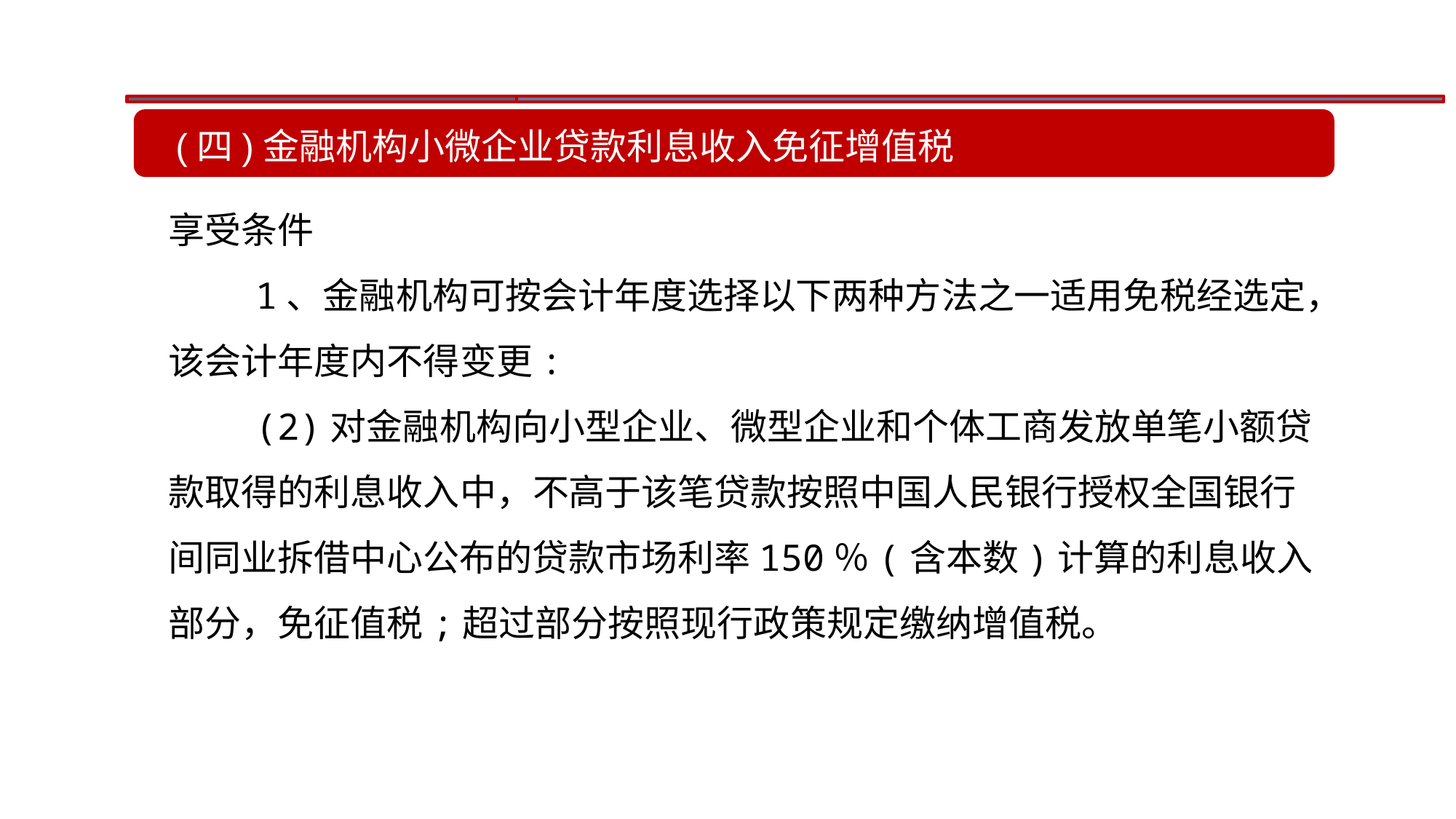

(四)金融机构小微企业贷款利息收入免征增值税

享受条件
    1、金融机构可按会计年度选择以下两种方法之一适用免税经选定，该会计年度内不得变更:
    (2)对金融机构向小型企业、微型企业和个体工商发放单笔小额贷款取得的利息收入中，不高于该笔贷款按照中国人民银行授权全国银行间同业拆借中心公布的贷款市场利率150％(含本数)计算的利息收入部分，免征值税;超过部分按照现行政策规定缴纳增值税。